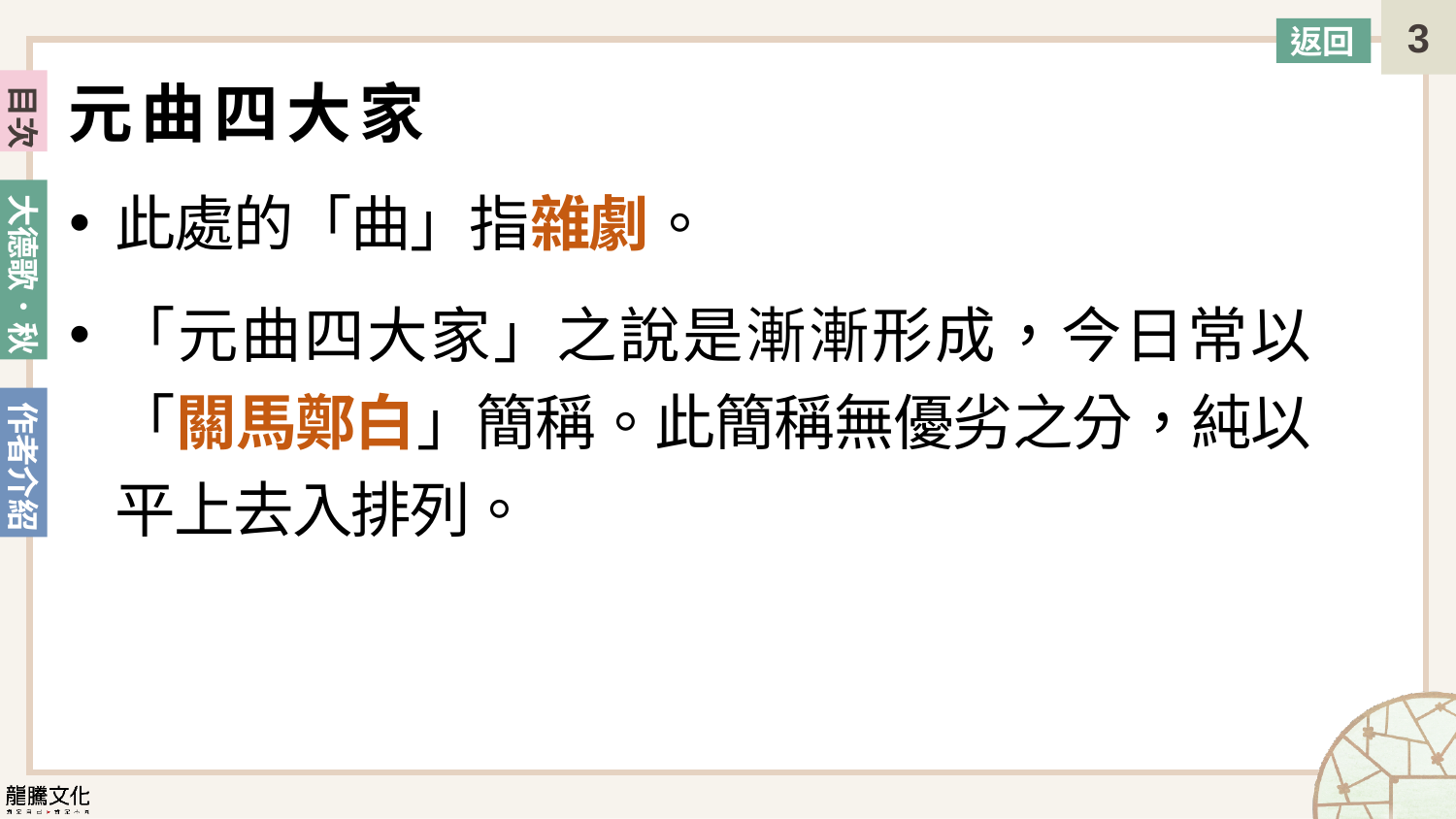

返回
元曲四大家
此處的「曲」指雜劇。
「元曲四大家」之說是漸漸形成，今日常以「關馬鄭白」簡稱。此簡稱無優劣之分，純以平上去入排列。